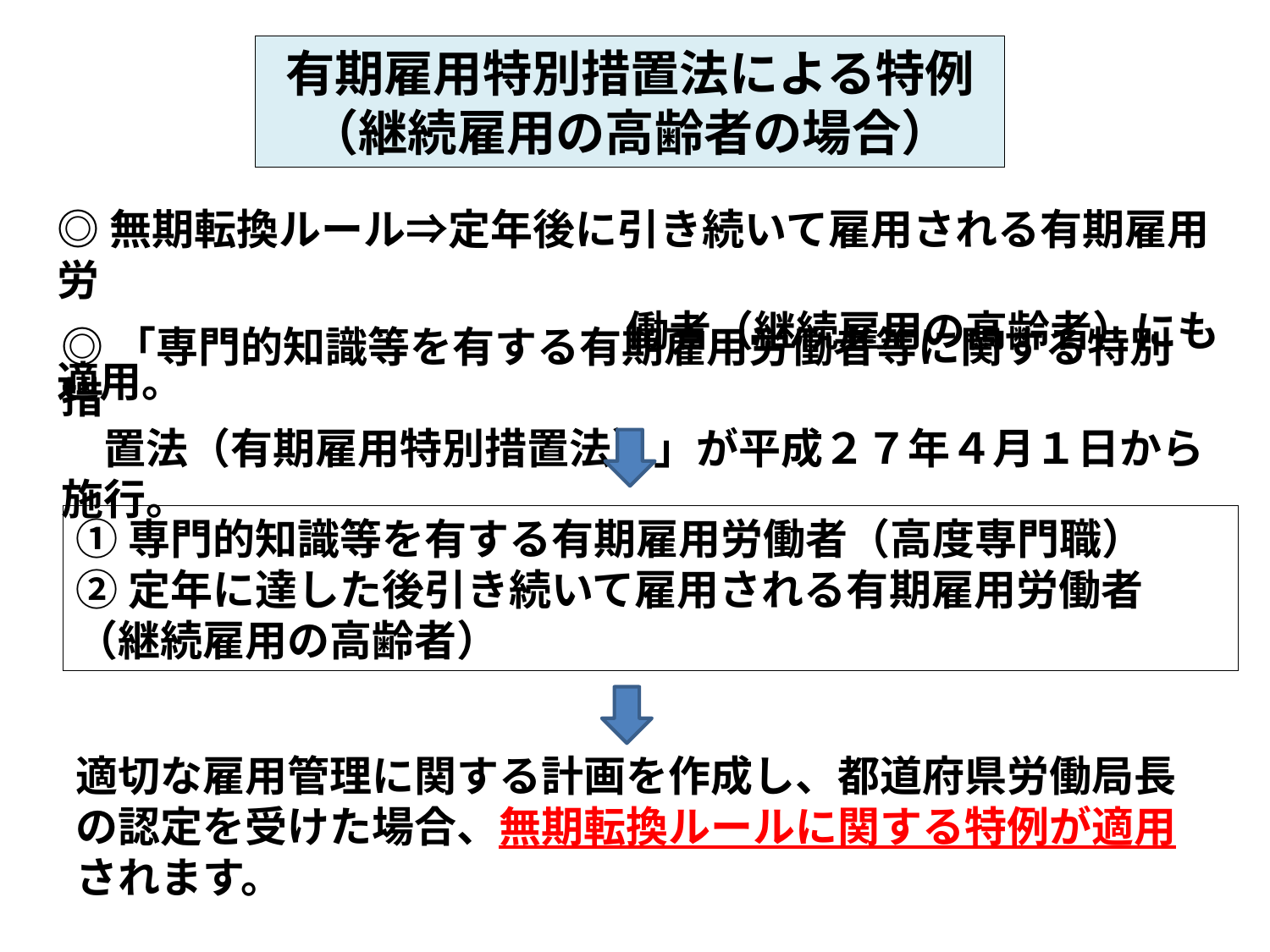

有期雇用特別措置法による特例
（継続雇用の高齢者の場合）
◎無期転換ルール⇒定年後に引き続いて雇用される有期雇用労
　　　　　　　　　　　　　  働者（継続雇用の高齢者）にも適用。
◎「専門的知識等を有する有期雇用労働者等に関する特別措
　置法（有期雇用特別措置法）」が平成２７年４月１日から施行。

①専門的知識等を有する有期雇用労働者（高度専門職）
②定年に達した後引き続いて雇用される有期雇用労働者（継続雇用の高齢者）

適切な雇用管理に関する計画を作成し、都道府県労働局長の認定を受けた場合、無期転換ルールに関する特例が適用されます。